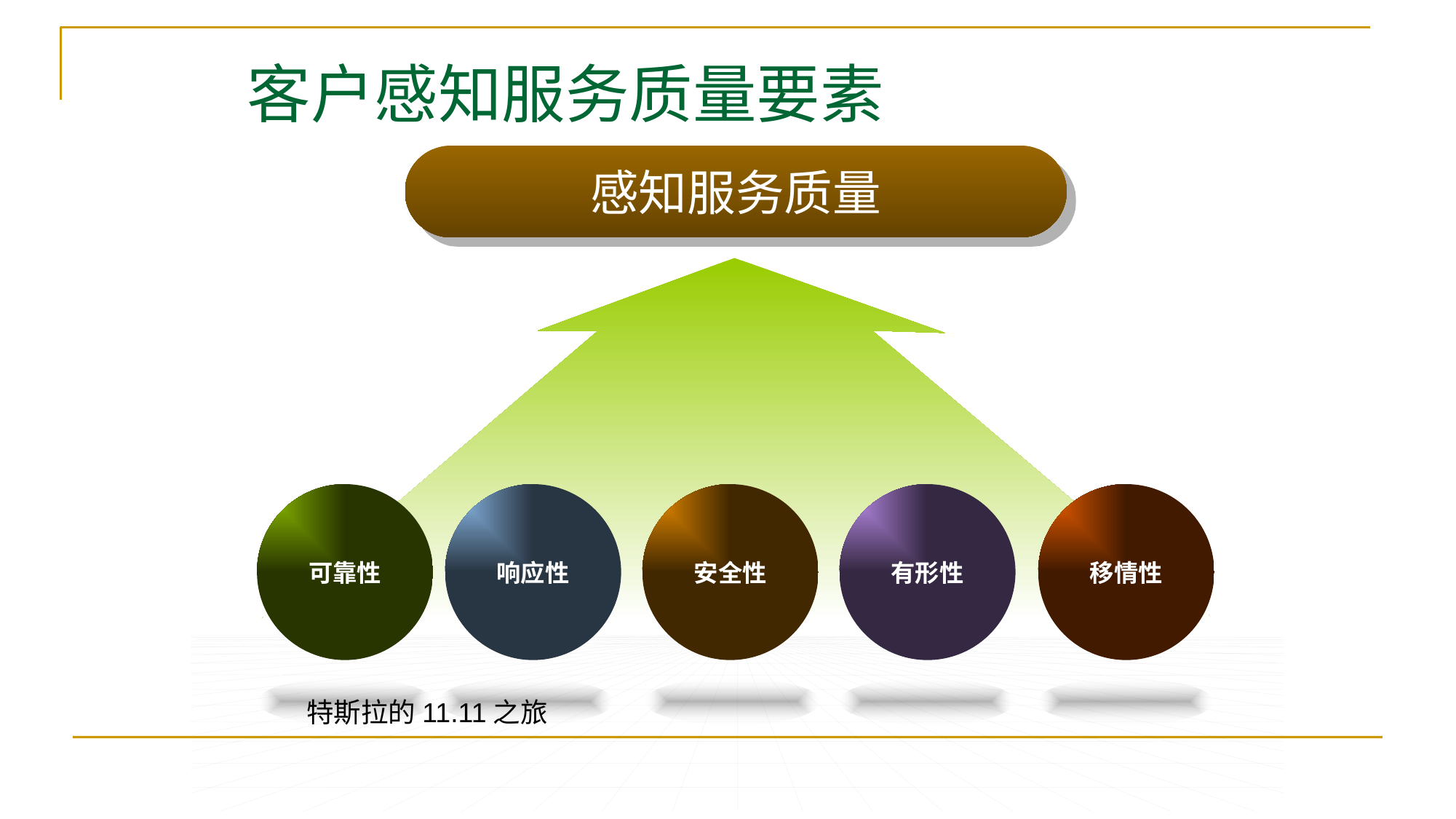

# 客户感知服务质量要素
感知服务质量

可靠性
响应性
安全性
有形性
移情性

特斯拉的11.11之旅